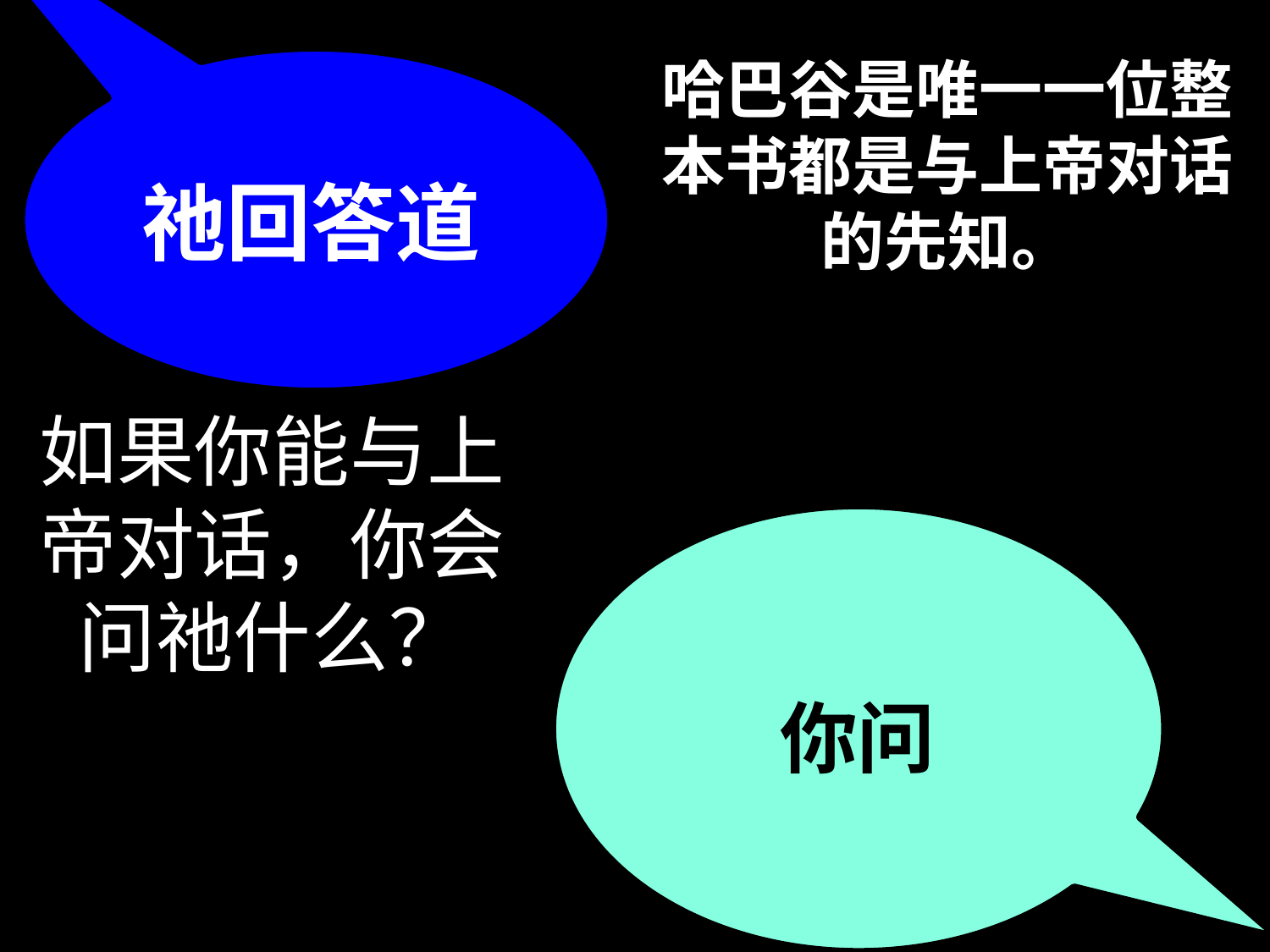

祂回答道
# 哈巴谷是唯一一位整本书都是与上帝对话的先知。

如果你能与上帝对话，你会问祂什么？

你问